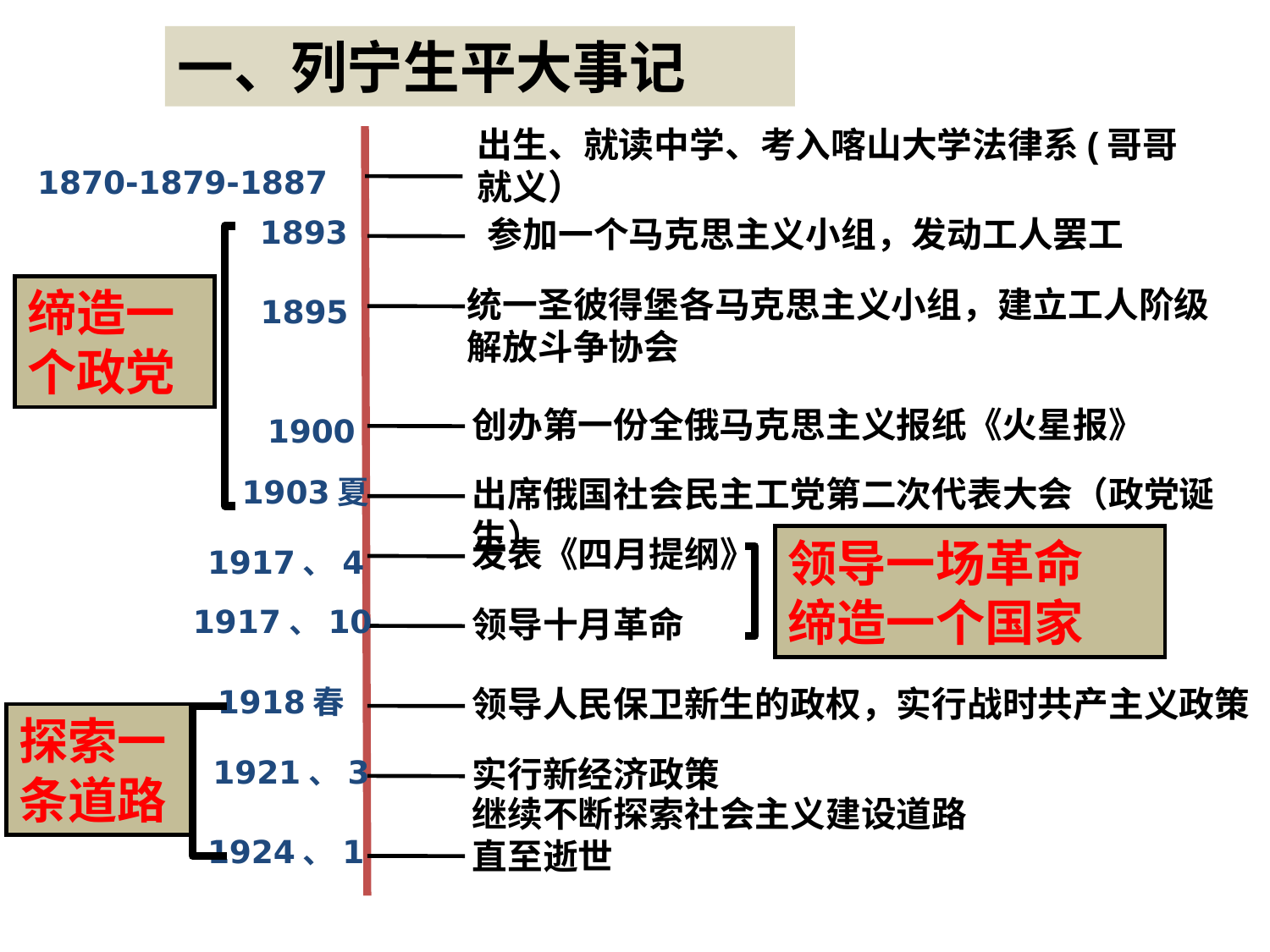

一、列宁生平大事记
出生、就读中学、考入喀山大学法律系(哥哥就义）

1870-1879-1887

1893
参加一个马克思主义小组，发动工人罢工

缔造一
个政党
统一圣彼得堡各马克思主义小组，建立工人阶级解放斗争协会
1895

创办第一份全俄马克思主义报纸《火星报》
1900

1903夏
出席俄国社会民主工党第二次代表大会（政党诞生）

发表《四月提纲》
领导一场革命
缔造一个国家
1917、4

1917、10
领导十月革命

1918春
领导人民保卫新生的政权，实行战时共产主义政策
探索一
条道路

1921、3
实行新经济政策

继续不断探索社会主义建设道路直至逝世
1924、1